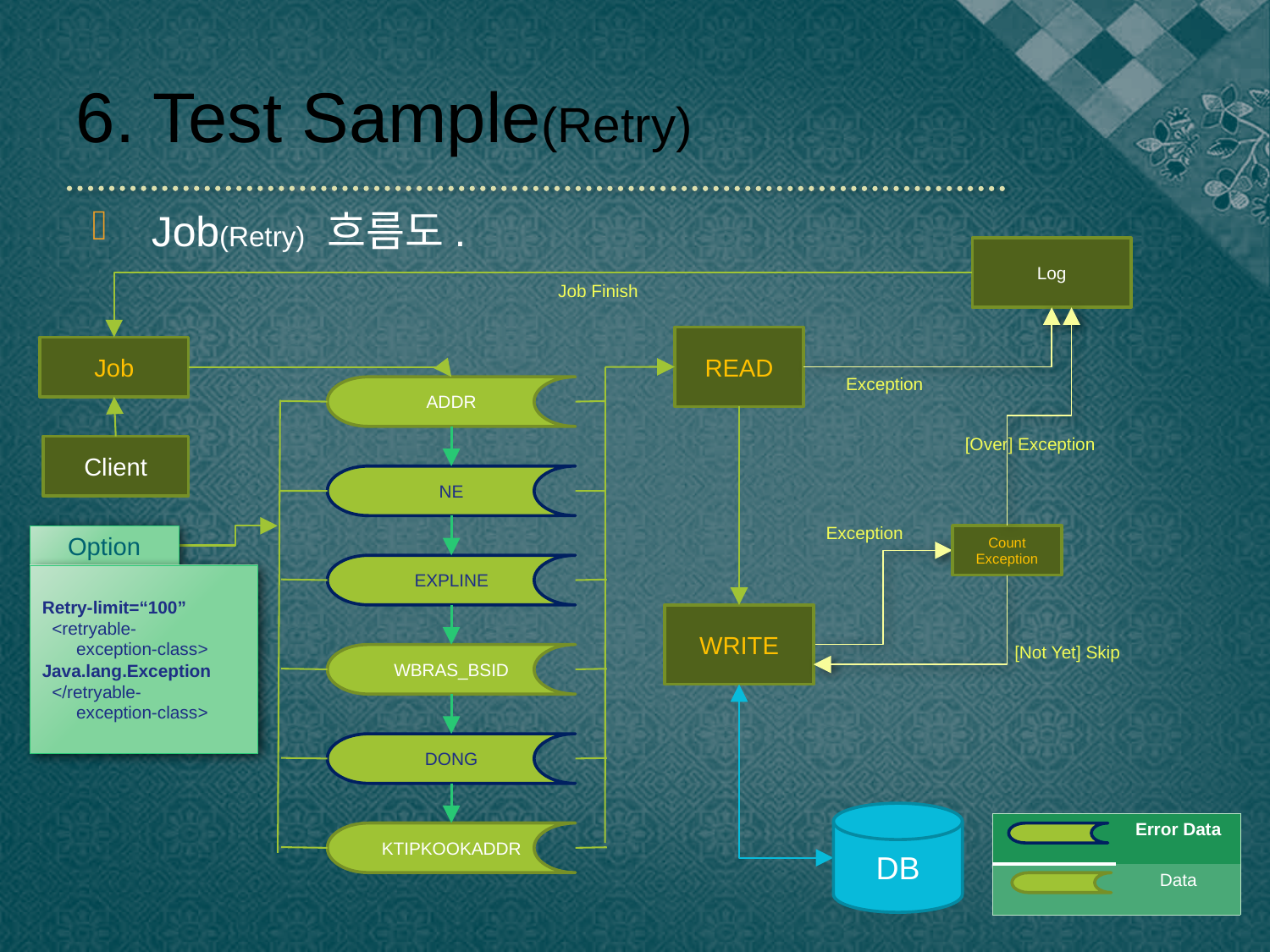

# 6. Test Sample(Retry)
 Job(Retry) 흐름도.

Log
Job Finish
READ
Job
Exception
ADDR
[Over] Exception
Client
NE
Exception
Count Exception
Option
EXPLINE
Retry-limit=“100”
  <retryable-
       exception-class>
Java.lang.Exception
  </retryable-
       exception-class>
WRITE
[Not Yet] Skip
WBRAS_BSID
DONG
DB
|  | Error Data |
| --- | --- |
|  | Data |
KTIPKOOKADDR